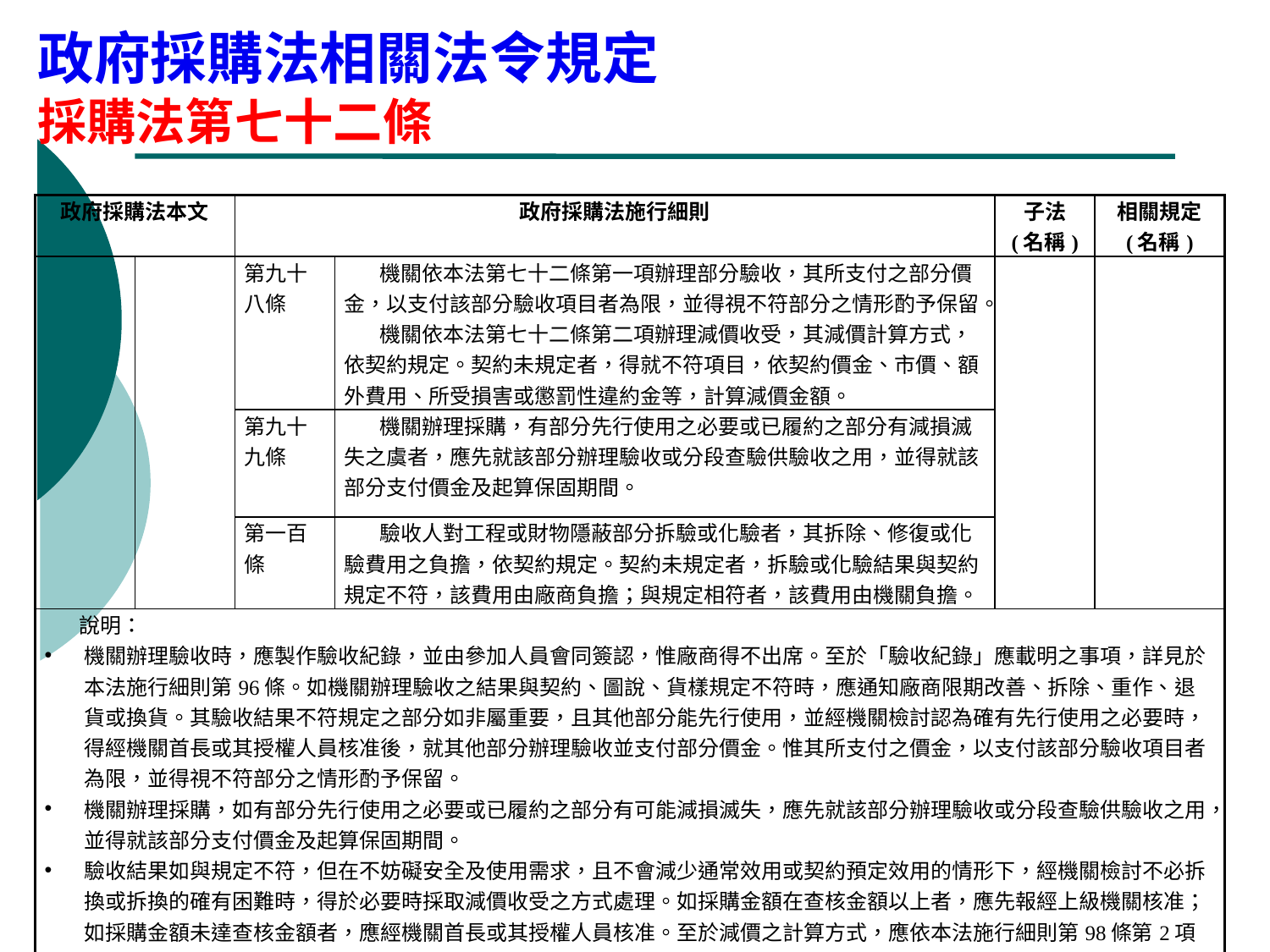

# 政府採購法相關法令規定 採購法第七十二條
| 政府採購法本文 |  | 政府採購法施行細則 |  | 子法 (名稱) | 相關規定 (名稱) |
| --- | --- | --- | --- | --- | --- |
|  |  | 第九十八條 | 機關依本法第七十二條第一項辦理部分驗收，其所支付之部分價金，以支付該部分驗收項目者為限，並得視不符部分之情形酌予保留。 機關依本法第七十二條第二項辦理減價收受，其減價計算方式，依契約規定。契約未規定者，得就不符項目，依契約價金、市價、額外費用、所受損害或懲罰性違約金等，計算減價金額。 |  |  |
|  |  | 第九十九條 | 機關辦理採購，有部分先行使用之必要或已履約之部分有減損滅失之虞者，應先就該部分辦理驗收或分段查驗供驗收之用，並得就該部分支付價金及起算保固期間。 |  |  |
|  |  | 第一百條 | 驗收人對工程或財物隱蔽部分拆驗或化驗者，其拆除、修復或化驗費用之負擔，依契約規定。契約未規定者，拆驗或化驗結果與契約規定不符，該費用由廠商負擔；與規定相符者，該費用由機關負擔。 |  |  |
| 說明： 機關辦理驗收時，應製作驗收紀錄，並由參加人員會同簽認，惟廠商得不出席。至於「驗收紀錄」應載明之事項，詳見於本法施行細則第96條。如機關辦理驗收之結果與契約、圖說、貨樣規定不符時，應通知廠商限期改善、拆除、重作、退貨或換貨。其驗收結果不符規定之部分如非屬重要，且其他部分能先行使用，並經機關檢討認為確有先行使用之必要時，得經機關首長或其授權人員核准後，就其他部分辦理驗收並支付部分價金。惟其所支付之價金，以支付該部分驗收項目者為限，並得視不符部分之情形酌予保留。 機關辦理採購，如有部分先行使用之必要或已履約之部分有可能減損滅失，應先就該部分辦理驗收或分段查驗供驗收之用，並得就該部分支付價金及起算保固期間。 驗收結果如與規定不符，但在不妨礙安全及使用需求，且不會減少通常效用或契約預定效用的情形下，經機關檢討不必拆換或拆換的確有困難時，得於必要時採取減價收受之方式處理。如採購金額在查核金額以上者，應先報經上級機關核准；如採購金額未達查核金額者，應經機關首長或其授權人員核准。至於減價之計算方式，應依本法施行細則第98條第2項規定辦理。 驗收人對於工程、財物之隱蔽部分，如於驗收時無法以肉眼判定，得拆驗或化驗，以確保品質是否符合契約規定。至於拆除、修復或化驗費用之負擔對象，依契約規定。契約未規定者，拆驗或化驗結果與契約規定不符，該費用由廠商負擔；與規定相符者，該費用由機關負擔。 |  |  |  |  |  |